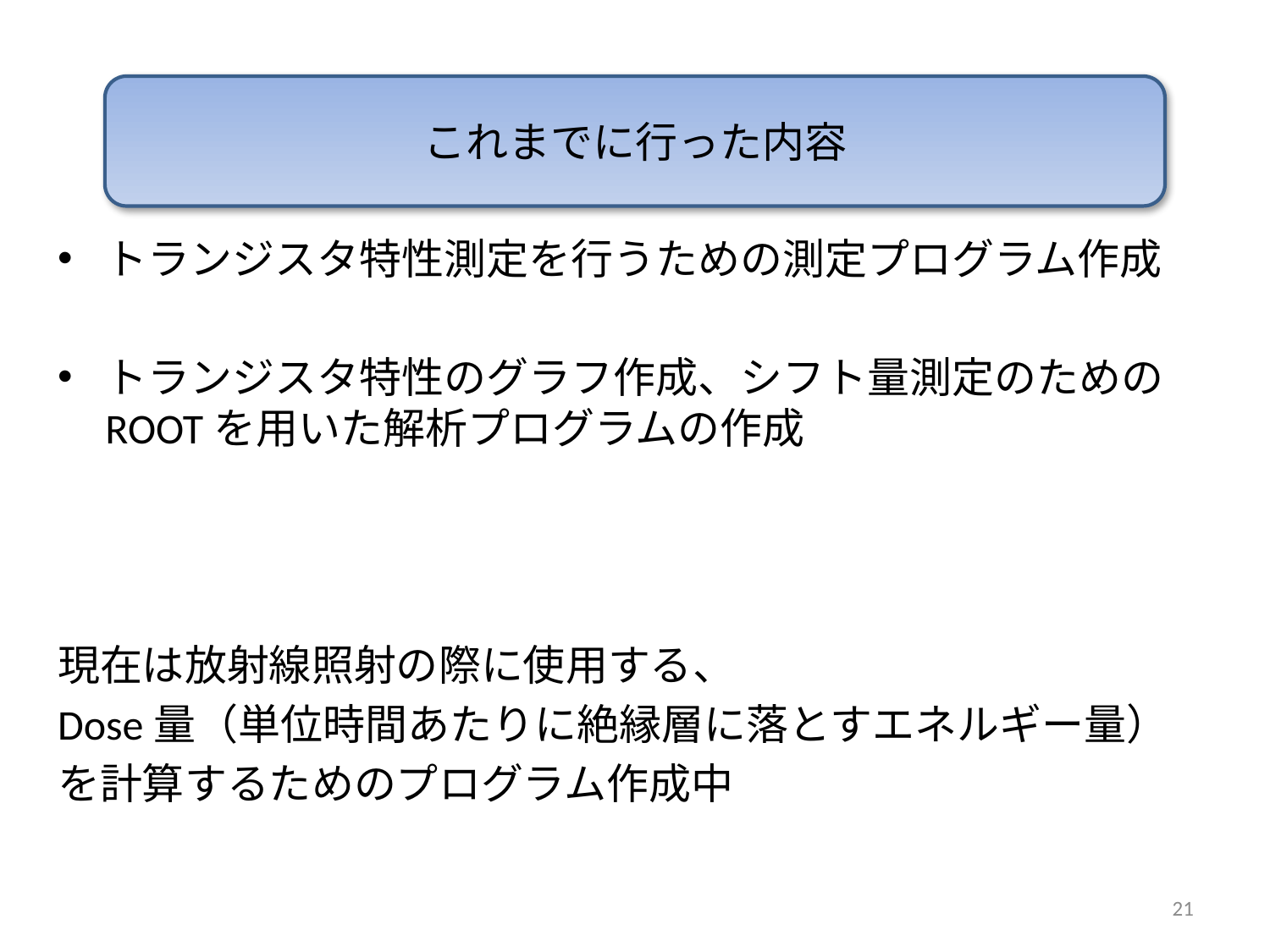

これまでに行った内容
トランジスタ特性測定を行うための測定プログラム作成

トランジスタ特性のグラフ作成、シフト量測定のためのROOTを用いた解析プログラムの作成

現在は放射線照射の際に使用する、
Dose量（単位時間あたりに絶縁層に落とすエネルギー量）
を計算するためのプログラム作成中

21